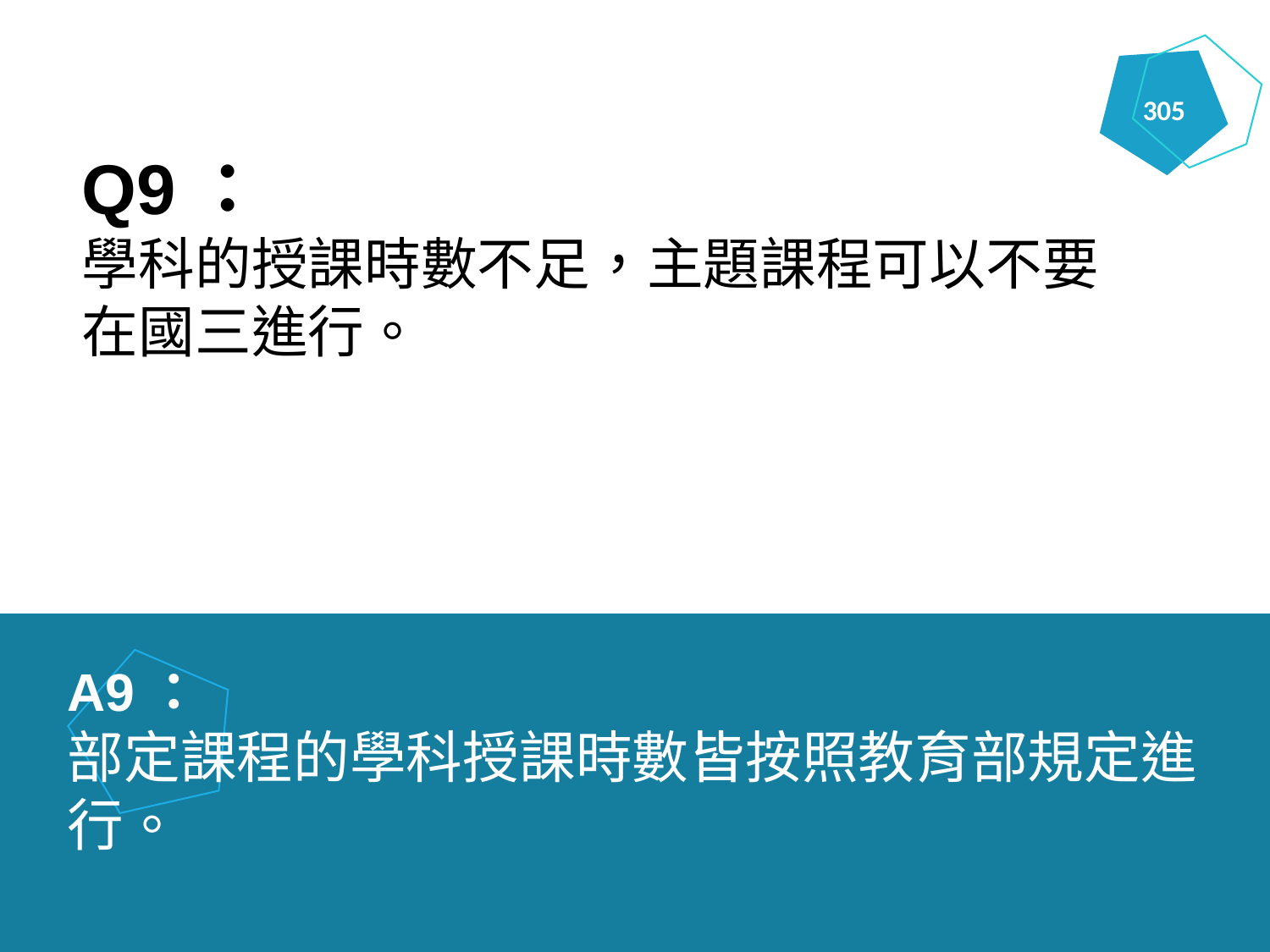

305
Q9：
學科的授課時數不足，主題課程可以不要在國三進行。

A9：
部定課程的學科授課時數皆按照教育部規定進行。